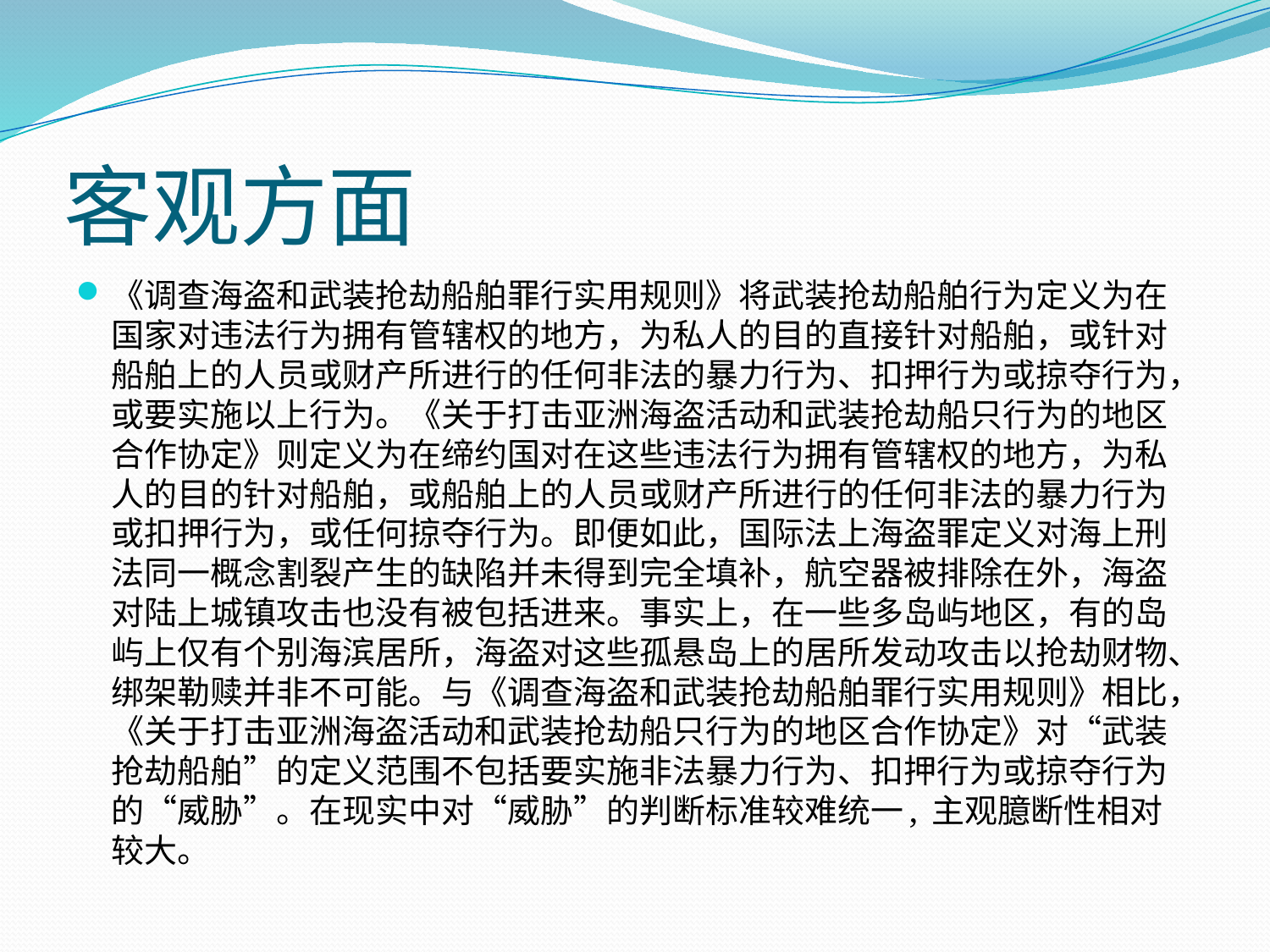

# 客观方面
《调查海盗和武装抢劫船舶罪行实用规则》将武装抢劫船舶行为定义为在国家对违法行为拥有管辖权的地方，为私人的目的直接针对船舶，或针对船舶上的人员或财产所进行的任何非法的暴力行为、扣押行为或掠夺行为，或要实施以上行为。《关于打击亚洲海盗活动和武装抢劫船只行为的地区合作协定》则定义为在缔约国对在这些违法行为拥有管辖权的地方，为私人的目的针对船舶，或船舶上的人员或财产所进行的任何非法的暴力行为或扣押行为，或任何掠夺行为。即便如此，国际法上海盗罪定义对海上刑法同一概念割裂产生的缺陷并未得到完全填补，航空器被排除在外，海盗对陆上城镇攻击也没有被包括进来。事实上，在一些多岛屿地区，有的岛屿上仅有个别海滨居所，海盗对这些孤悬岛上的居所发动攻击以抢劫财物、绑架勒赎并非不可能。与《调查海盗和武装抢劫船舶罪行实用规则》相比，《关于打击亚洲海盗活动和武装抢劫船只行为的地区合作协定》对“武装抢劫船舶”的定义范围不包括要实施非法暴力行为、扣押行为或掠夺行为的“威胁”。在现实中对“威胁”的判断标准较难统一, 主观臆断性相对较大。